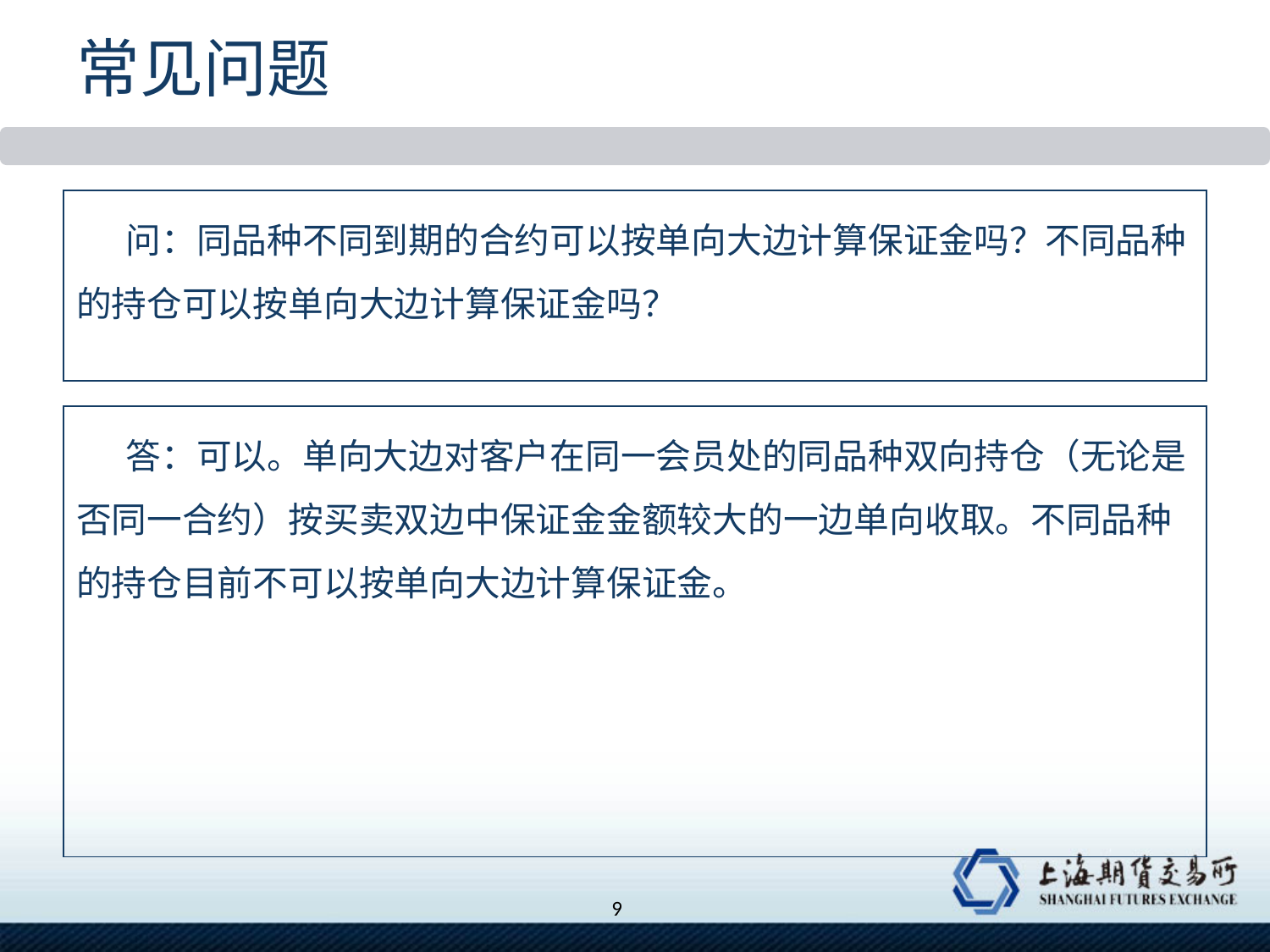

# 常见问题

问：同品种不同到期的合约可以按单向大边计算保证金吗？不同品种的持仓可以按单向大边计算保证金吗？
答：可以。单向大边对客户在同一会员处的同品种双向持仓（无论是否同一合约）按买卖双边中保证金金额较大的一边单向收取。不同品种的持仓目前不可以按单向大边计算保证金。
9